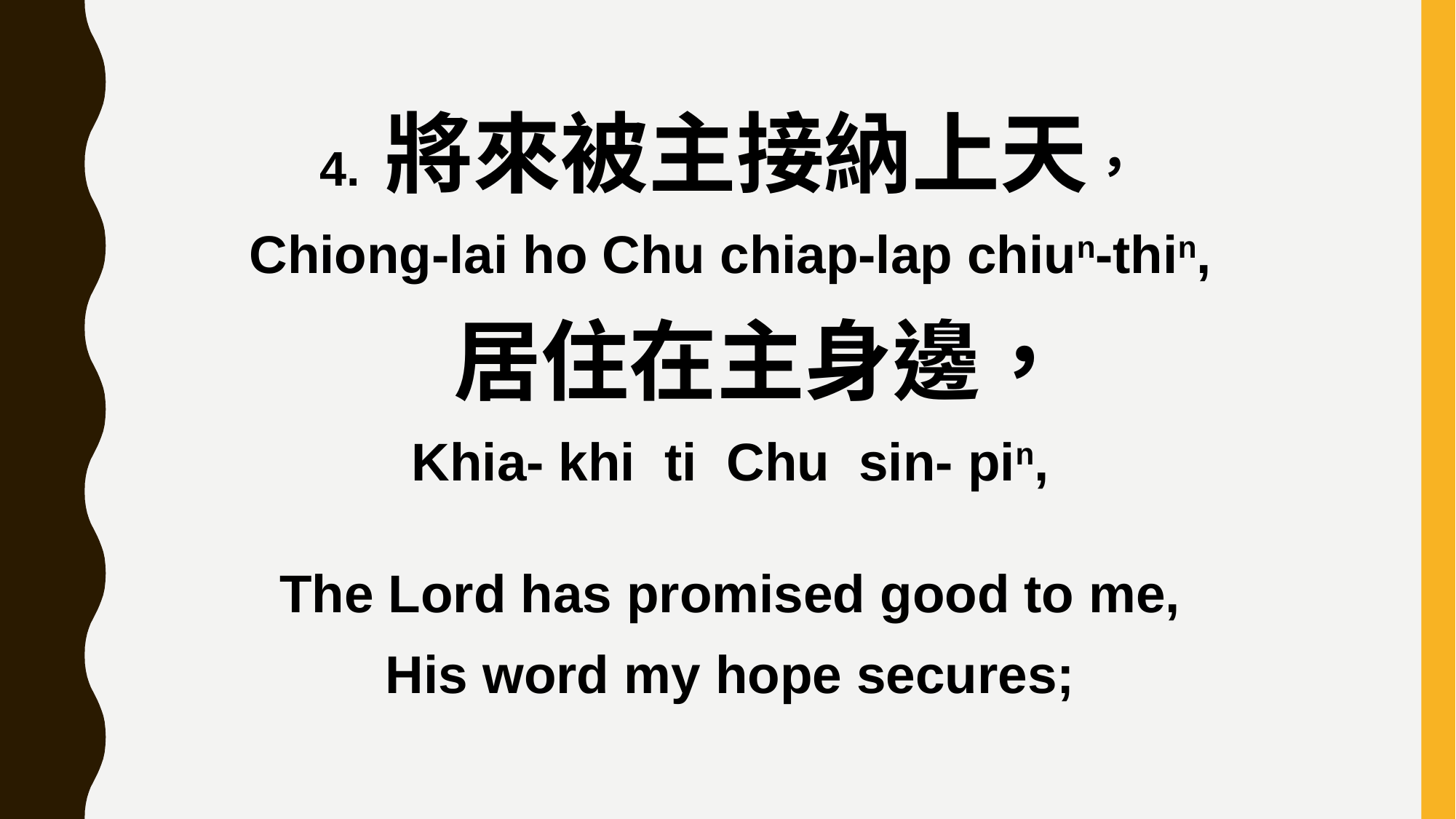

4. 將來被主接納上天，
Chiong-lai ho Chu chiap-lap chiun-thin,
  居住在主身邊，
Khia- khi  ti  Chu  sin- pin,

The Lord has promised good to me,
His word my hope secures;